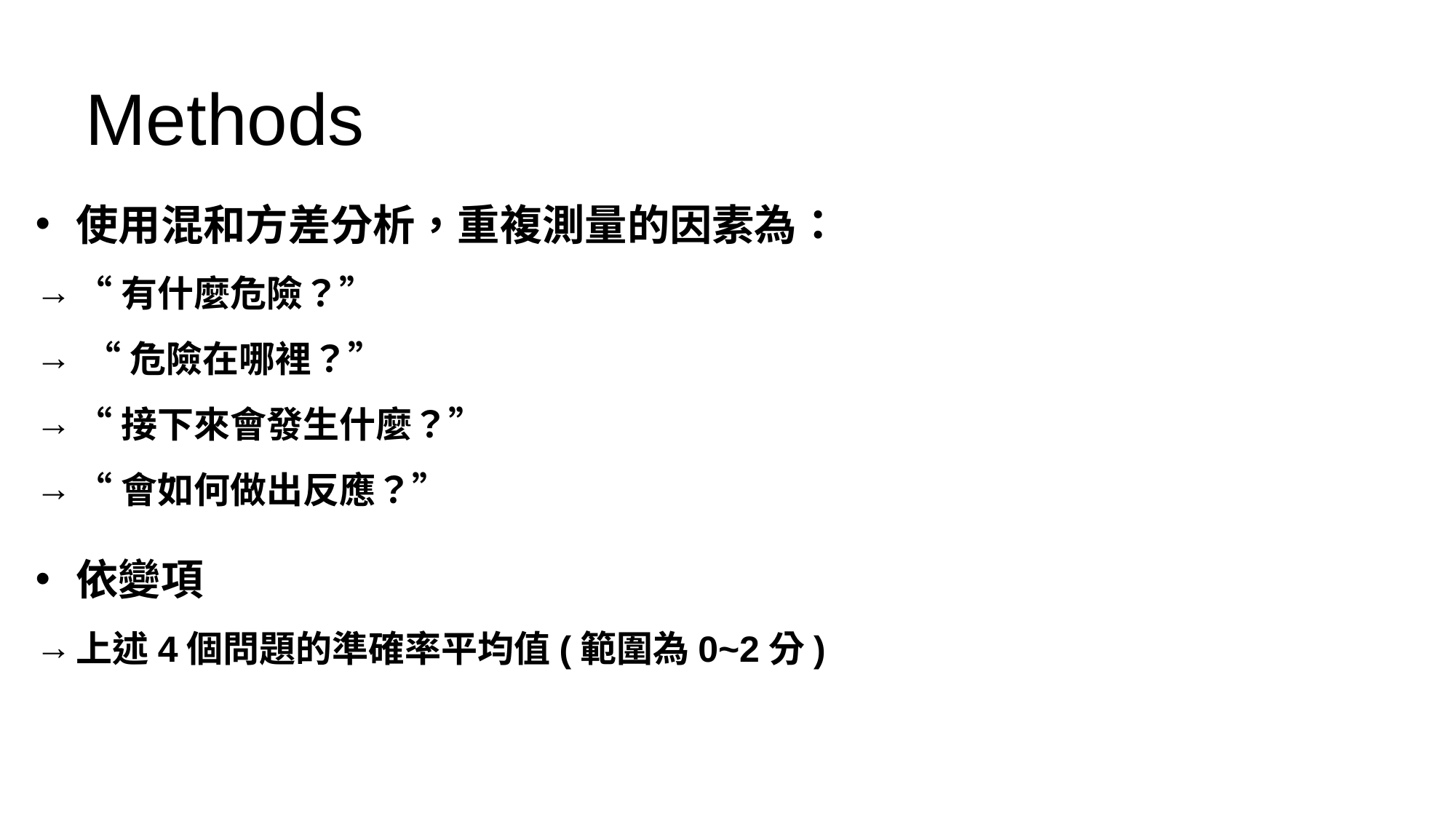

Methods
使用混和方差分析，重複測量的因素為：
“有什麼危險？”
 “危險在哪裡？”
“接下來會發生什麼？”
“會如何做出反應？”
依變項
上述4個問題的準確率平均值(範圍為0~2分)